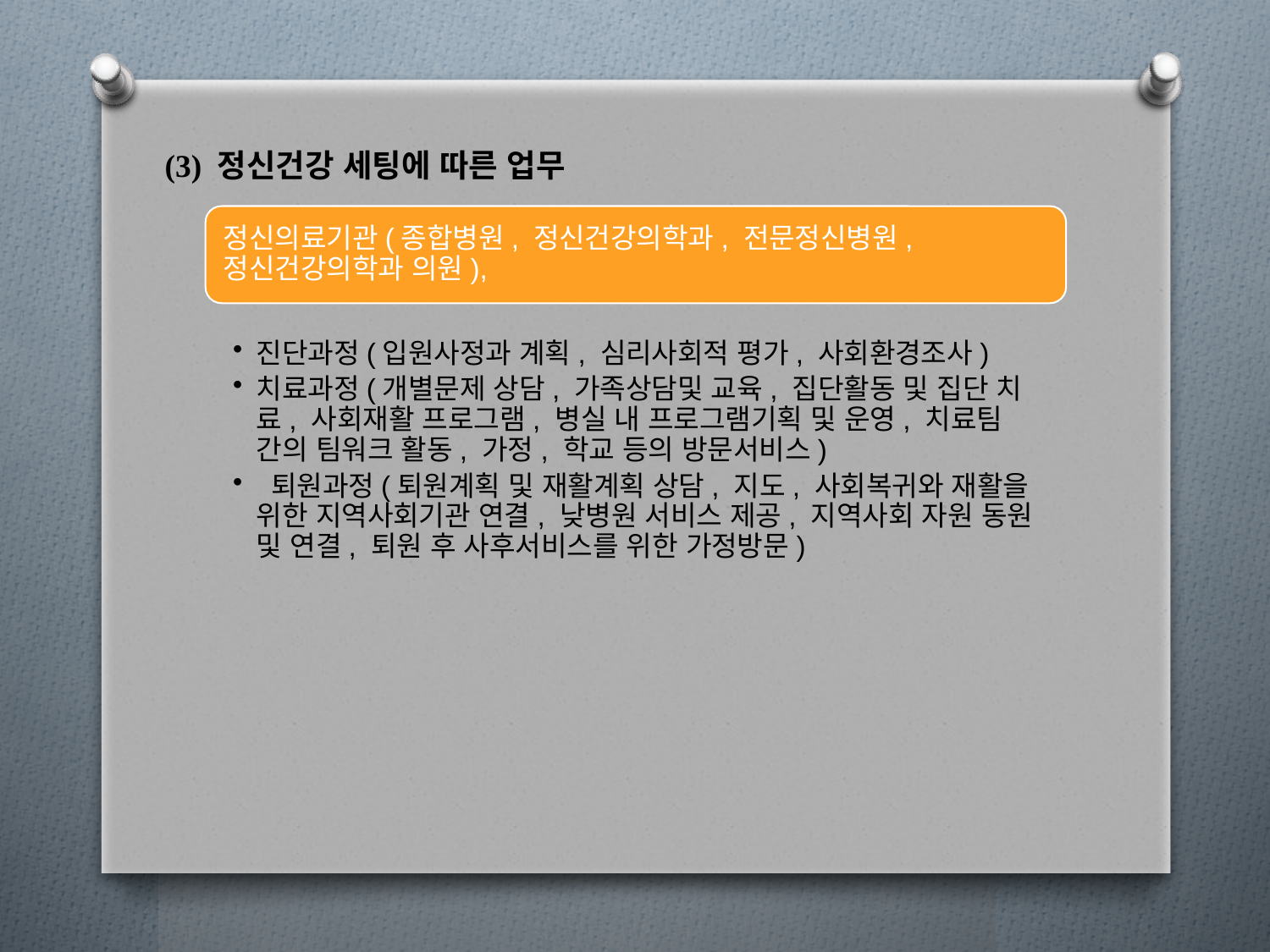

# (3) 정신건강 세팅에 따른 업무
정신의료기관(종합병원, 정신건강의학과, 전문정신병원, 정신건강의학과 의원),
진단과정(입원사정과 계획, 심리사회적 평가, 사회환경조사)
치료과정(개별문제 상담, 가족상담및 교육, 집단활동 및 집단 치료, 사회재활 프로그램, 병실 내 프로그램기획 및 운영, 치료팀 간의 팀워크 활동, 가정, 학교 등의 방문서비스)
 퇴원과정(퇴원계획 및 재활계획 상담, 지도, 사회복귀와 재활을 위한 지역사회기관 연결, 낮병원 서비스 제공, 지역사회 자원 동원 및 연결, 퇴원 후 사후서비스를 위한 가정방문)